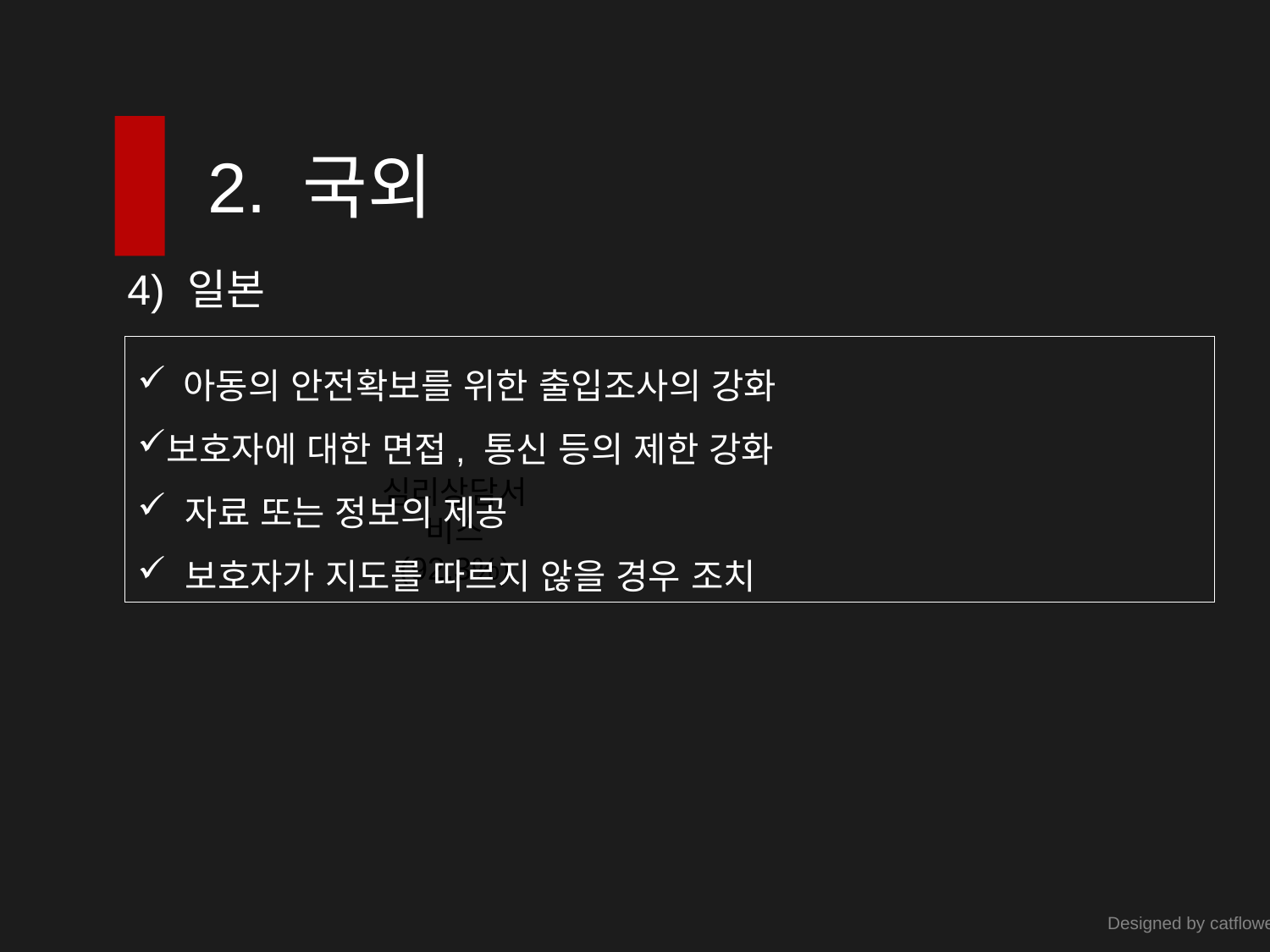

2. 국외
4) 일본

 아동의 안전확보를 위한 출입조사의 강화
보호자에 대한 면접, 통신 등의 제한 강화
 자료 또는 정보의 제공
 보호자가 지도를 따르지 않을 경우 조치
심리상담서비스
(92.3%)
Designed by catflowerbox